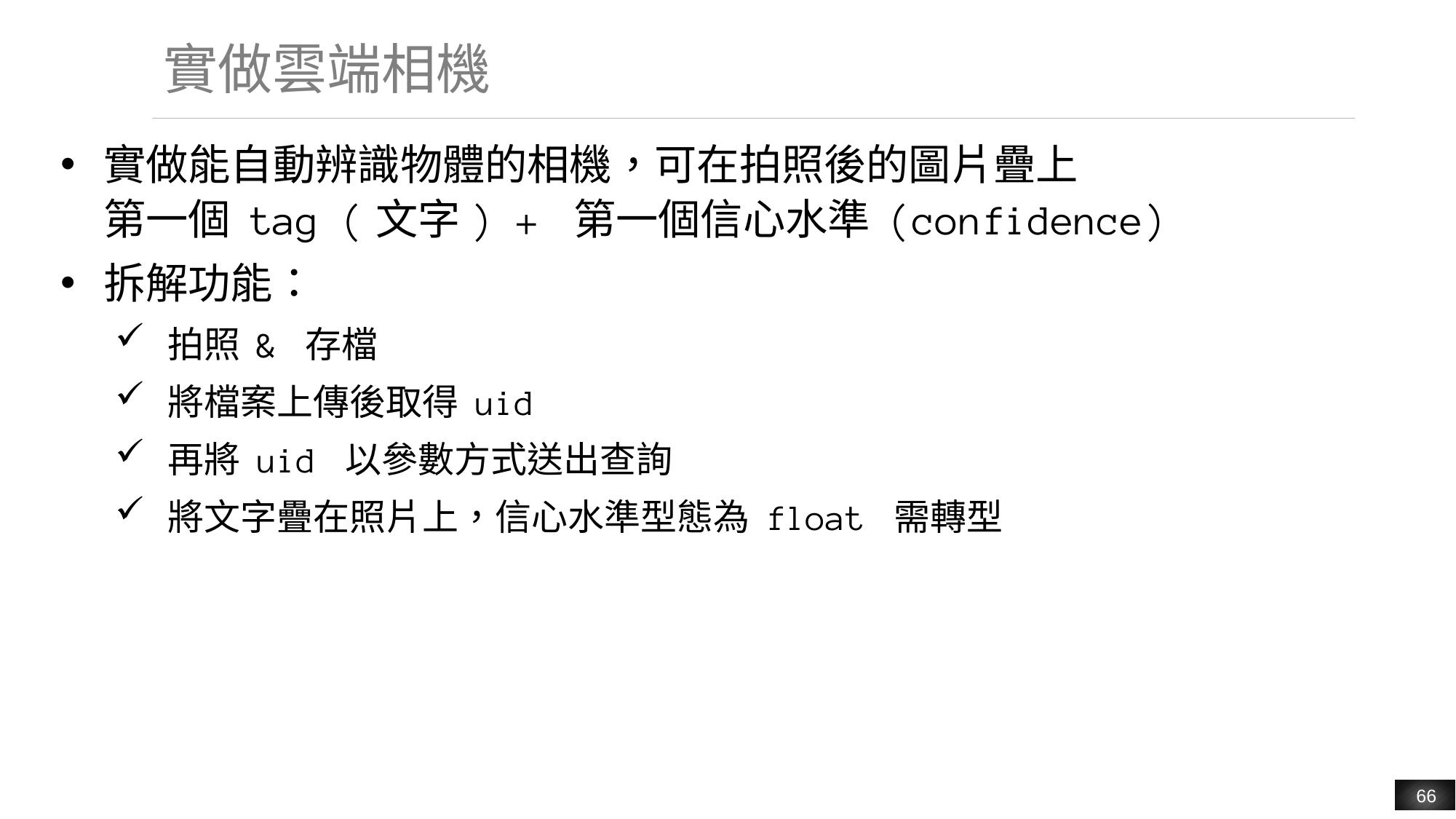

# 實做雲端相機
實做能自動辨識物體的相機，可在拍照後的圖片疊上
第一個 tag (文字) + 第一個信心水準 (confidence)
拆解功能：
拍照 & 存檔
將檔案上傳後取得 uid
再將 uid 以參數方式送出查詢
將文字疊在照片上，信心水準型態為 float 需轉型